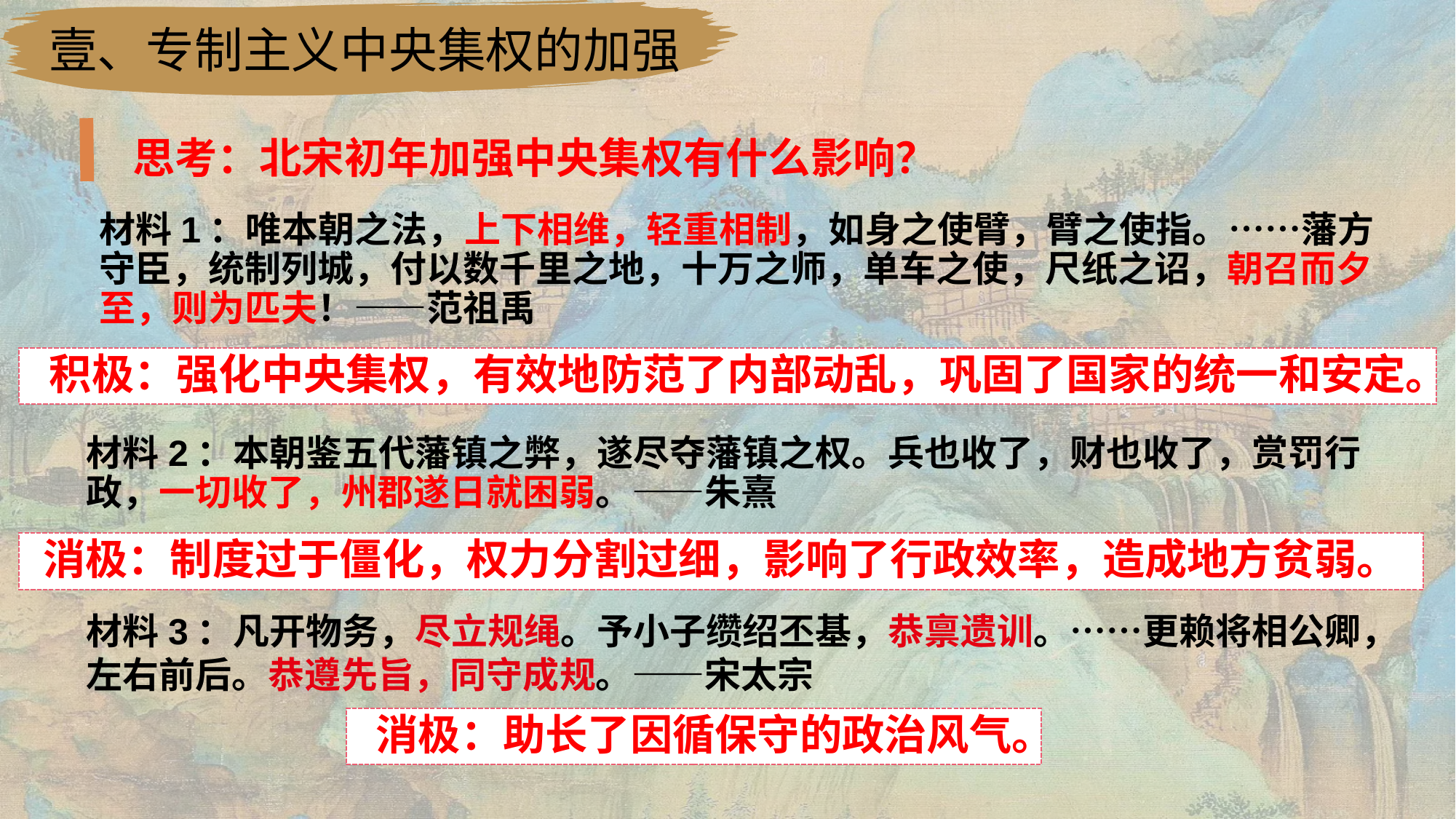

壹、专制主义中央集权的加强
思考：北宋初年加强中央集权有什么影响？
材料1：唯本朝之法，上下相维，轻重相制，如身之使臂，臂之使指。……藩方守臣，统制列城，付以数千里之地，十万之师，单车之使，尺纸之诏，朝召而夕至，则为匹夫！——范祖禹
积极：强化中央集权，有效地防范了内部动乱，巩固了国家的统一和安定。
材料2：本朝鉴五代藩镇之弊，遂尽夺藩镇之权。兵也收了，财也收了，赏罚行政，一切收了，州郡遂日就困弱。——朱熹
消极：制度过于僵化，权力分割过细，影响了行政效率，造成地方贫弱。
材料3：凡开物务，尽立规绳。予小子缵绍丕基，恭禀遗训。……更赖将相公卿，左右前后。恭遵先旨，同守成规。——宋太宗
消极：助长了因循保守的政治风气。